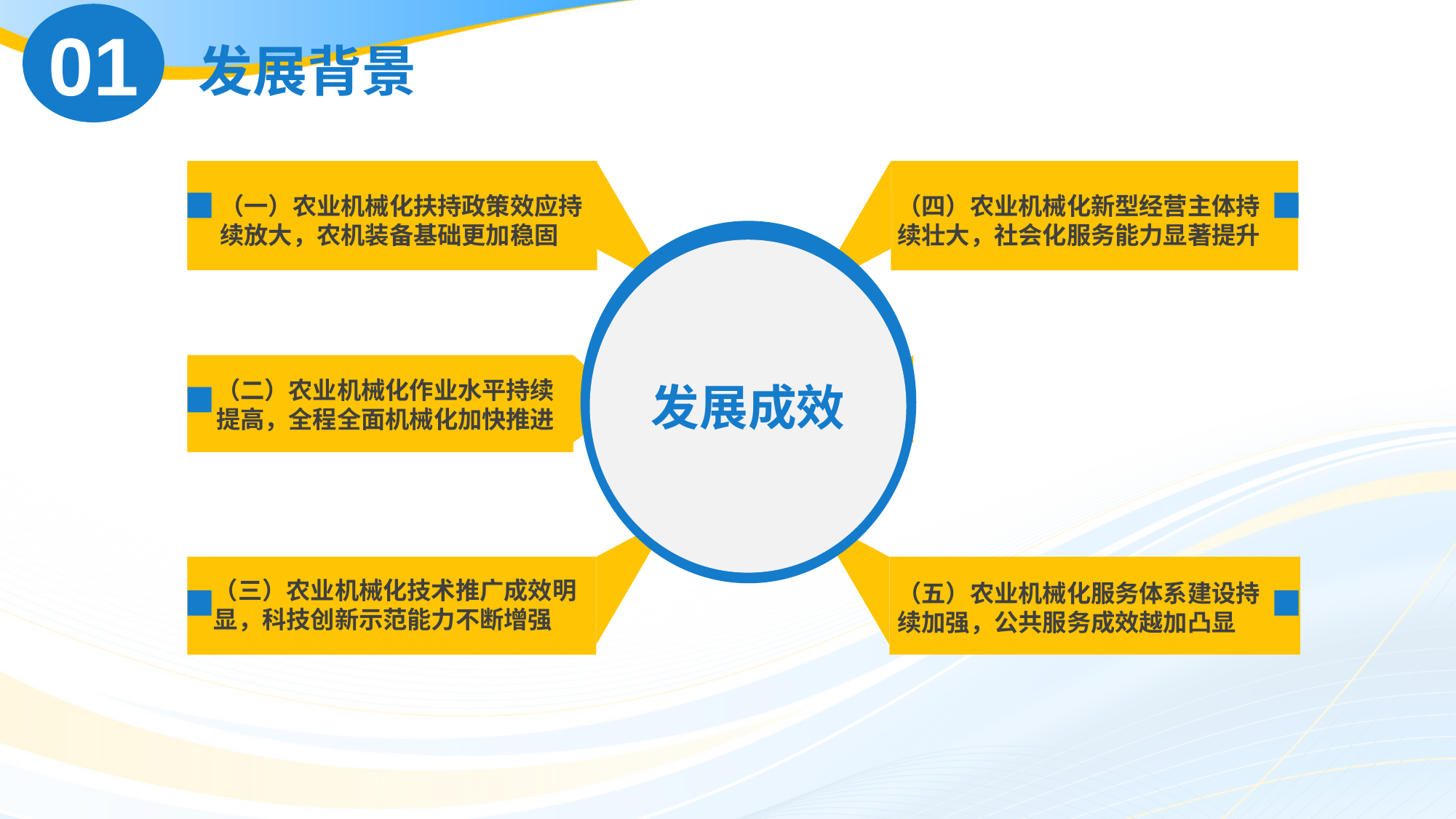

01
发展背景

（一）农业机械化扶持政策效应持续放大，农机装备基础更加稳固

发展成效

（四）农业机械化新型经营主体持续壮大，社会化服务能力显著提升
（二）农业机械化作业水平持续提高，全程全面机械化加快推进
（三）农业机械化技术推广成效明显，科技创新示范能力不断增强
（五）农业机械化服务体系建设持续加强，公共服务成效越加凸显